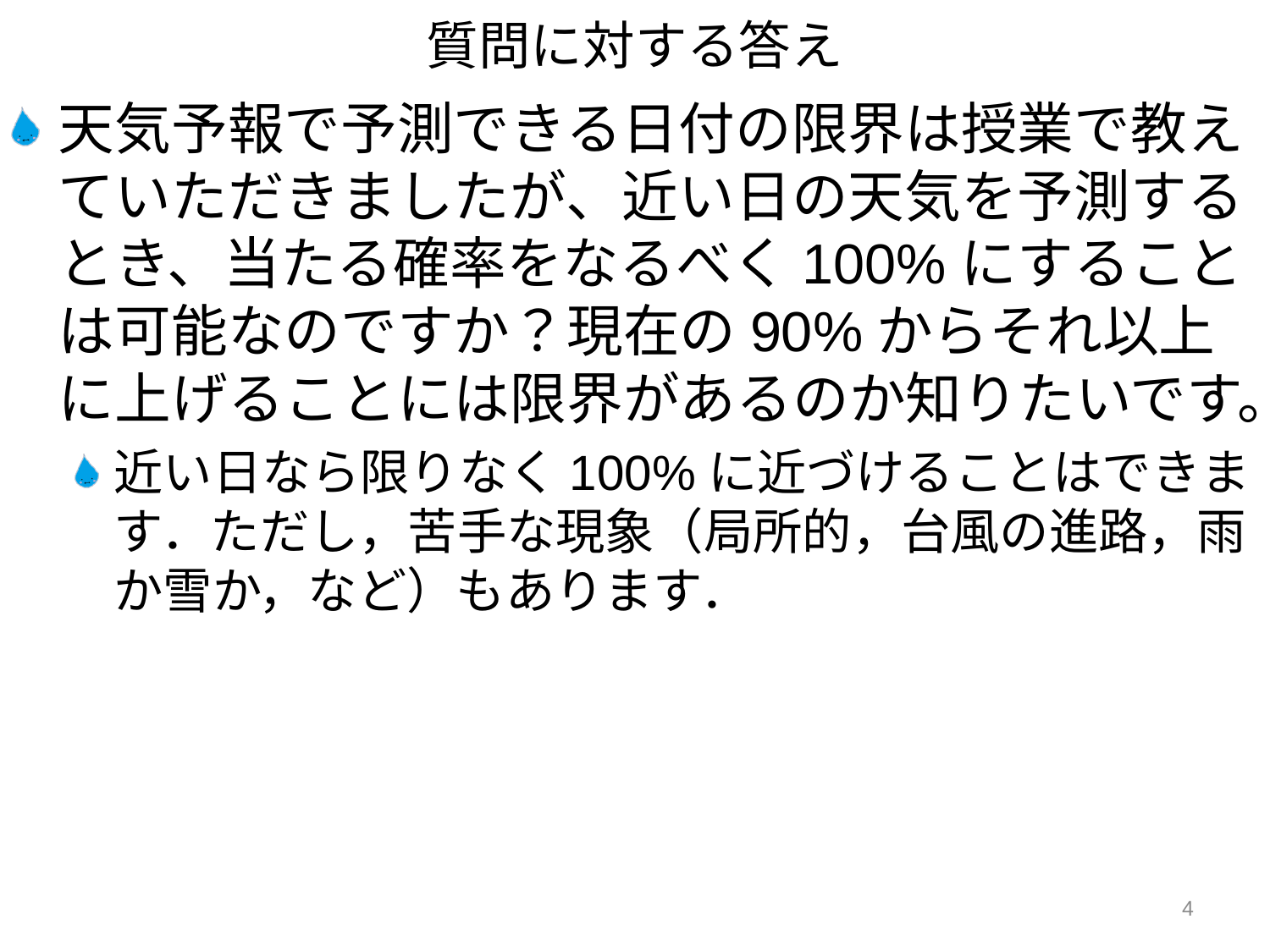

# 質問に対する答え
天気予報で予測できる日付の限界は授業で教えていただきましたが、近い日の天気を予測するとき、当たる確率をなるべく100%にすることは可能なのですか？現在の90%からそれ以上に上げることには限界があるのか知りたいです。
近い日なら限りなく100%に近づけることはできます．ただし，苦手な現象（局所的，台風の進路，雨か雪か，など）もあります．
4